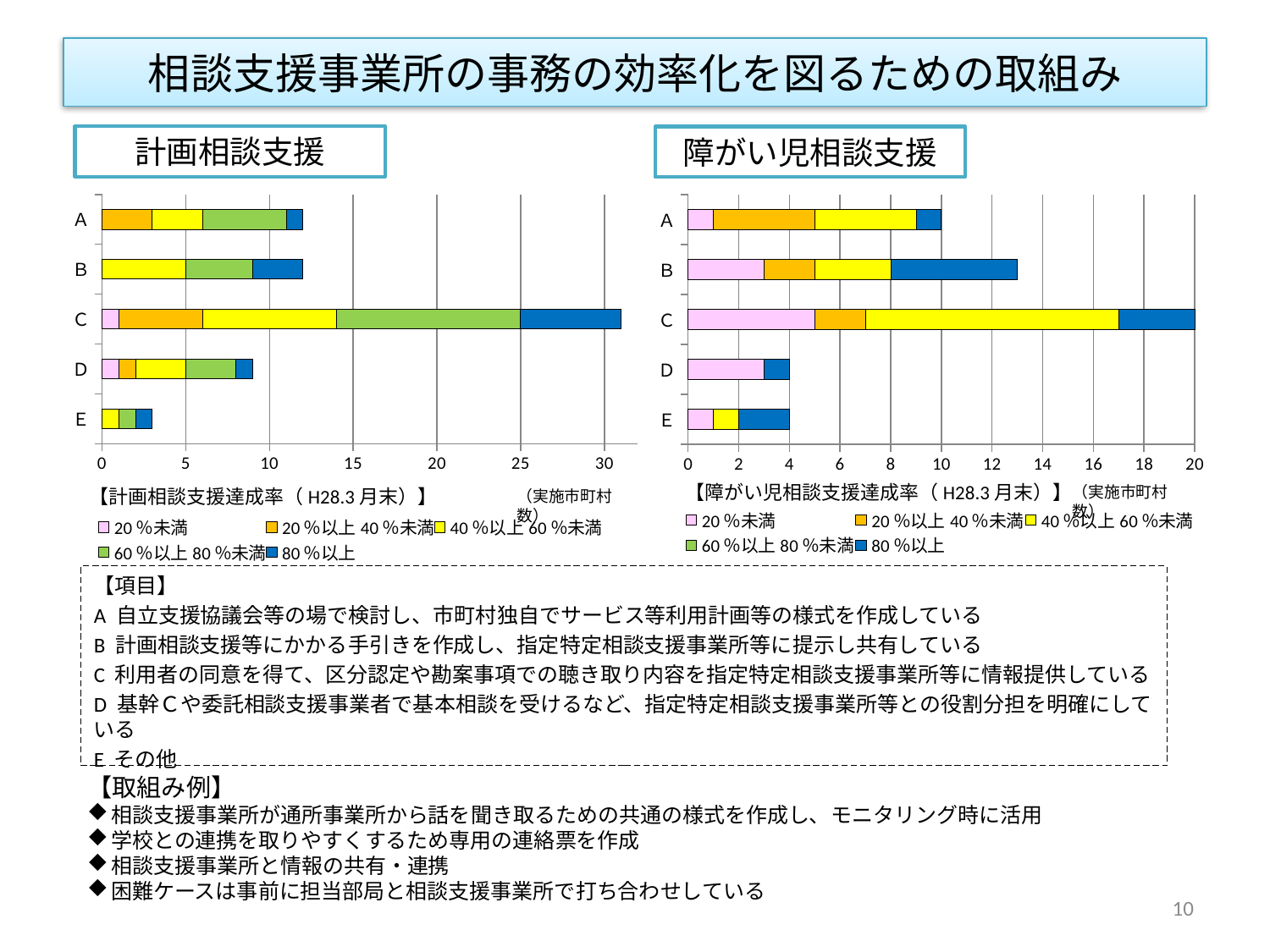

# 相談支援事業所の事務の効率化を図るための取組み
計画相談支援
障がい児相談支援

### Chart

| Category | 20％未満 | 20％以上40％未満 | 40％以上60％未満 | 60％以上80％未満 | 80％以上 |
|---|---|---|---|---|---|
| Ａ | 0.0 | 3.0 | 3.0 | 5.0 | 1.0 |
| Ｂ | 0.0 | 0.0 | 5.0 | 4.0 | 3.0 |
| Ｃ | 1.0 | 5.0 | 8.0 | 11.0 | 6.0 |
| Ｄ | 1.0 | 1.0 | 3.0 | 3.0 | 1.0 |
| Ｅ | 0.0 | 0.0 | 1.0 | 1.0 | 1.0 |

### Chart

| Category | 20％未満 | 20％以上40％未満 | 40％以上60％未満 | 60％以上80％未満 | 80％以上 |
|---|---|---|---|---|---|
| Ａ | 1.0 | 4.0 | 4.0 | None | 1.0 |
| Ｂ | 3.0 | 2.0 | 3.0 | None | 5.0 |
| Ｃ | 5.0 | 2.0 | 10.0 | None | 3.0 |
| Ｄ | 3.0 | 0.0 | 0.0 | None | 1.0 |
| Ｅ | 1.0 | 0.0 | 1.0 | None | 2.0 |
【障がい児相談支援達成率（H28.3月末）】
（実施市町村数）
【計画相談支援達成率（H28.3月末）】
（実施市町村数）
【項目】
A 自立支援協議会等の場で検討し、市町村独自でサービス等利用計画等の様式を作成している
B 計画相談支援等にかかる手引きを作成し、指定特定相談支援事業所等に提示し共有している
C 利用者の同意を得て、区分認定や勘案事項での聴き取り内容を指定特定相談支援事業所等に情報提供している
D 基幹Ｃや委託相談支援事業者で基本相談を受けるなど、指定特定相談支援事業所等との役割分担を明確にしている
E その他
【取組み例】
相談支援事業所が通所事業所から話を聞き取るための共通の様式を作成し、モニタリング時に活用
学校との連携を取りやすくするため専用の連絡票を作成
相談支援事業所と情報の共有・連携
困難ケースは事前に担当部局と相談支援事業所で打ち合わせしている
10